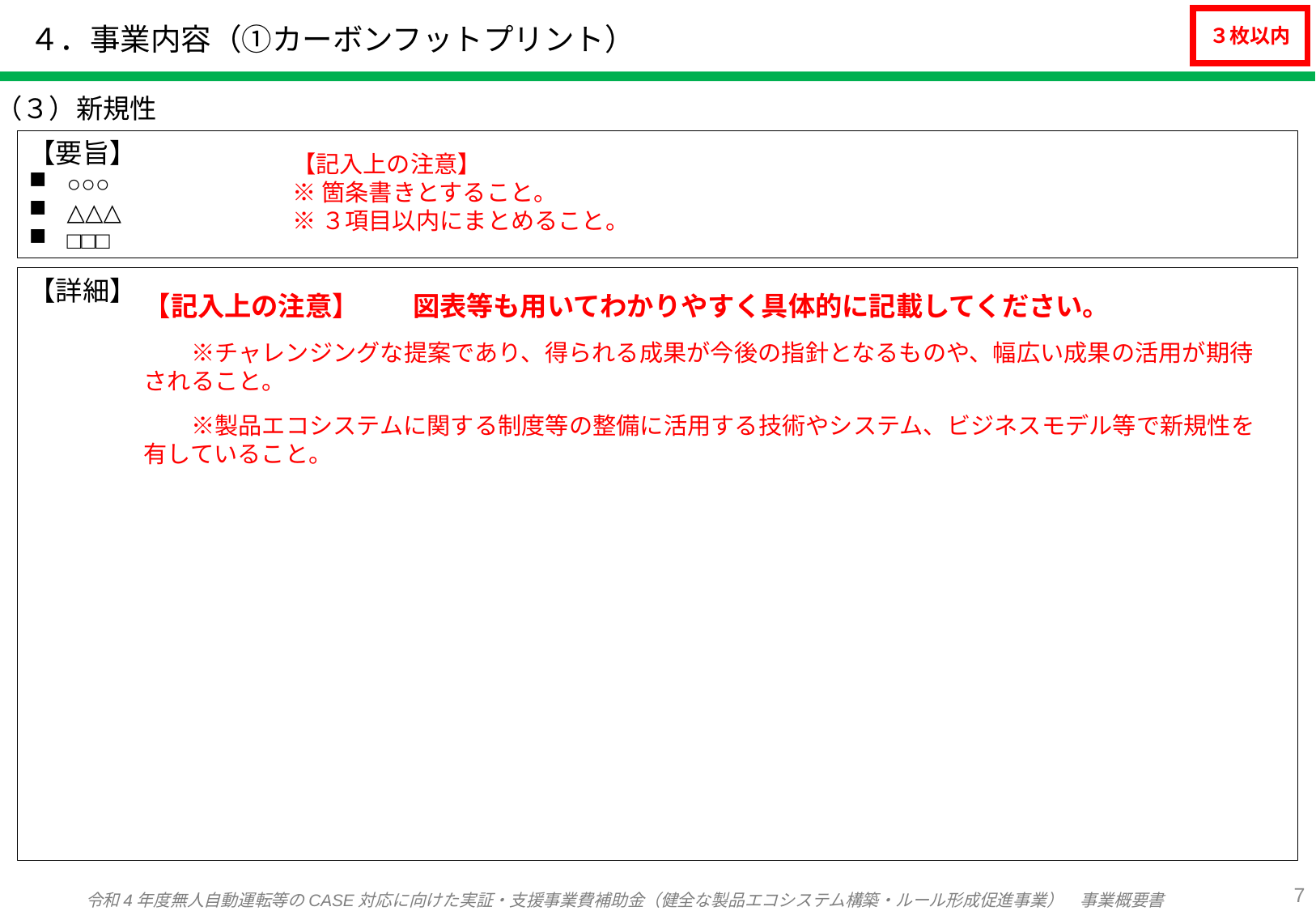

# ４．事業内容（①カーボンフットプリント）
３枚以内
（３）新規性
【要旨】
○○○
△△△
□□□
【記入上の注意】
※箇条書きとすること。
※３項目以内にまとめること。
【詳細】
【記入上の注意】　　図表等も用いてわかりやすく具体的に記載してください。

　　※チャレンジングな提案であり、得られる成果が今後の指針となるものや、幅広い成果の活用が期待されること。

　　※製品エコシステムに関する制度等の整備に活用する技術やシステム、ビジネスモデル等で新規性を有していること。
7